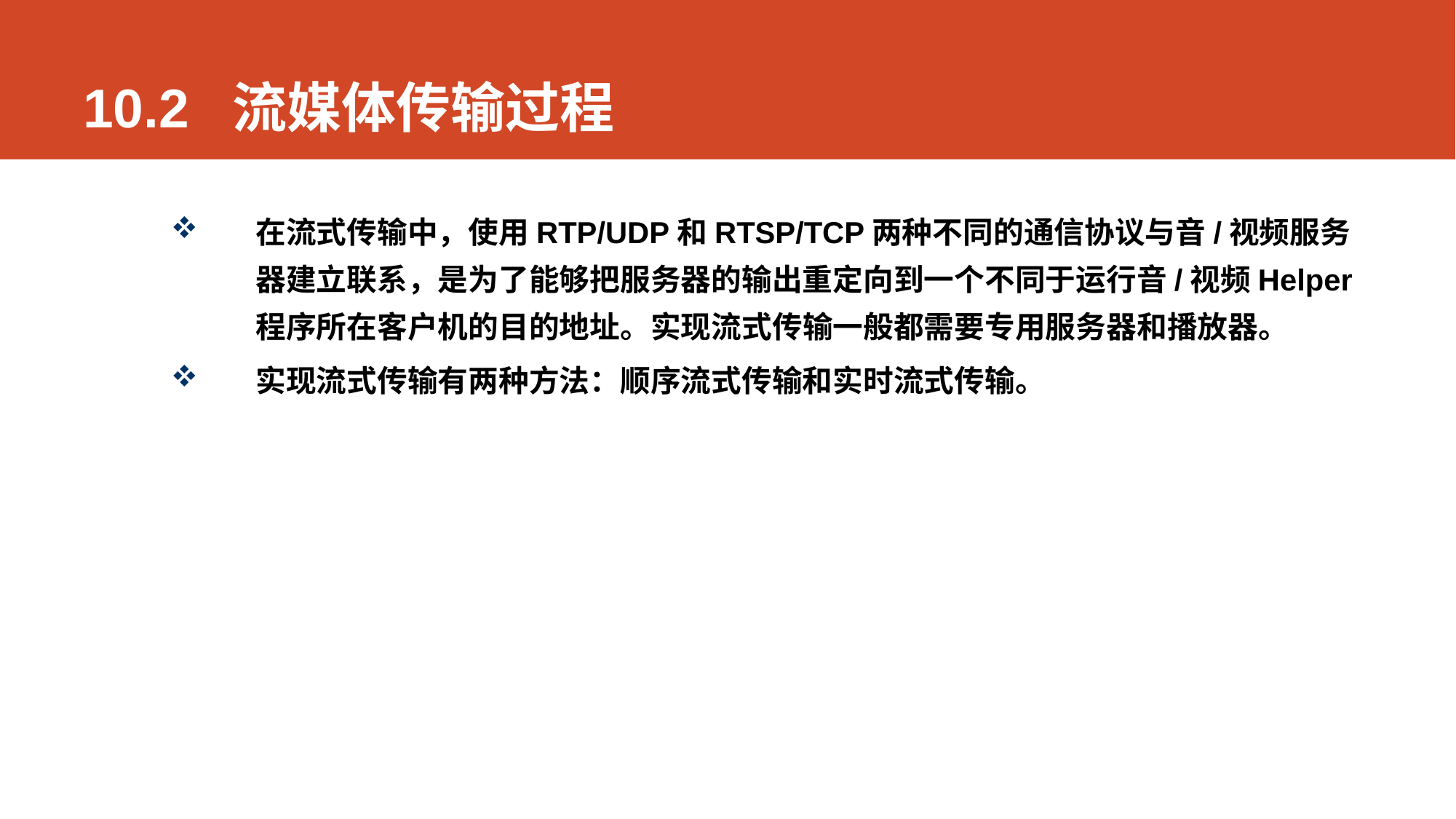

# 10.2  流媒体传输过程
在流式传输中，使用RTP/UDP和RTSP/TCP两种不同的通信协议与音/视频服务器建立联系，是为了能够把服务器的输出重定向到一个不同于运行音/视频Helper程序所在客户机的目的地址。实现流式传输一般都需要专用服务器和播放器。
实现流式传输有两种方法：顺序流式传输和实时流式传输。